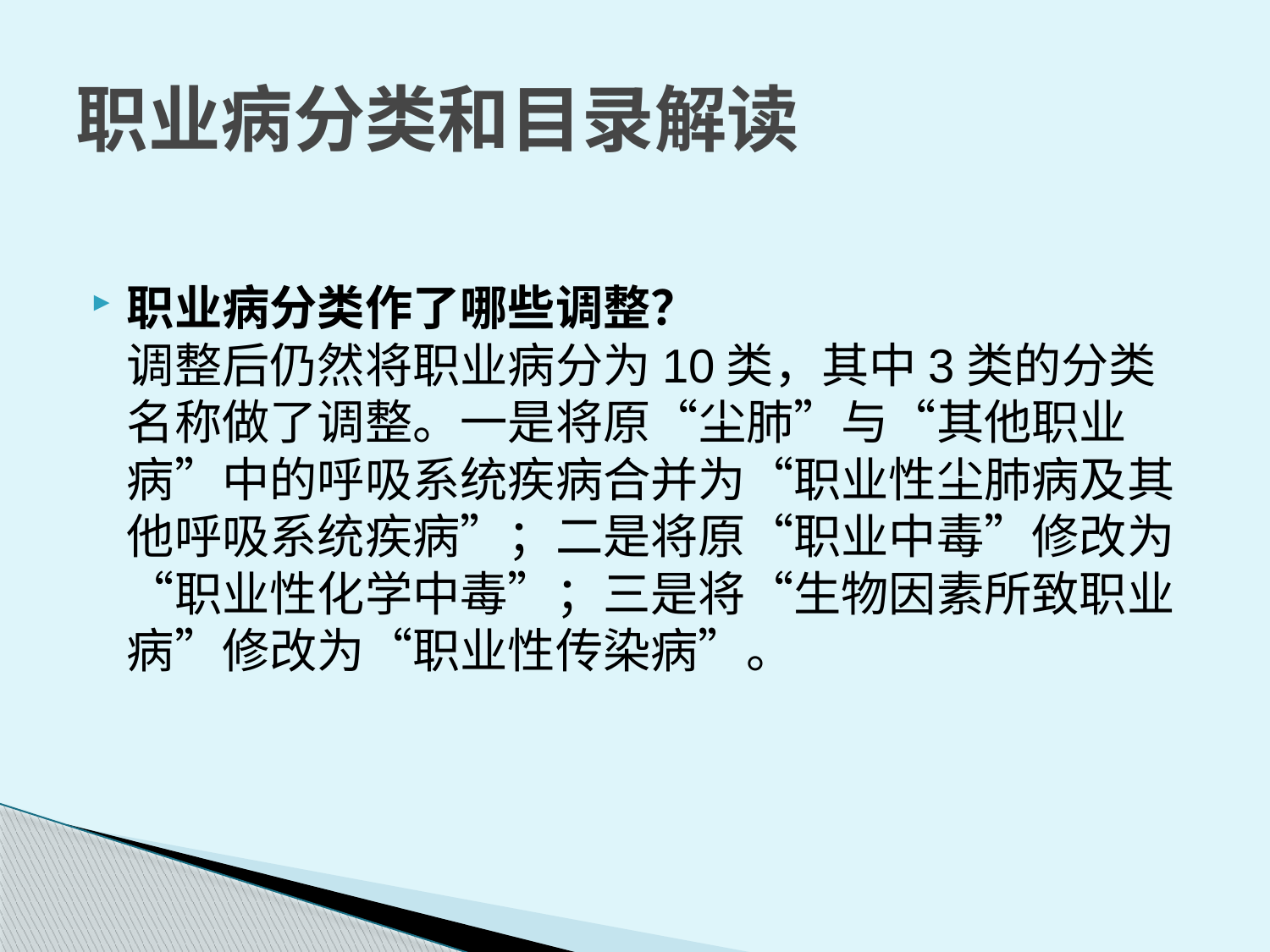

# 职业病分类和目录解读

职业病分类作了哪些调整？
调整后仍然将职业病分为10类，其中3类的分类名称做了调整。一是将原“尘肺”与“其他职业病”中的呼吸系统疾病合并为“职业性尘肺病及其他呼吸系统疾病”；二是将原“职业中毒”修改为“职业性化学中毒”；三是将“生物因素所致职业病”修改为“职业性传染病”。